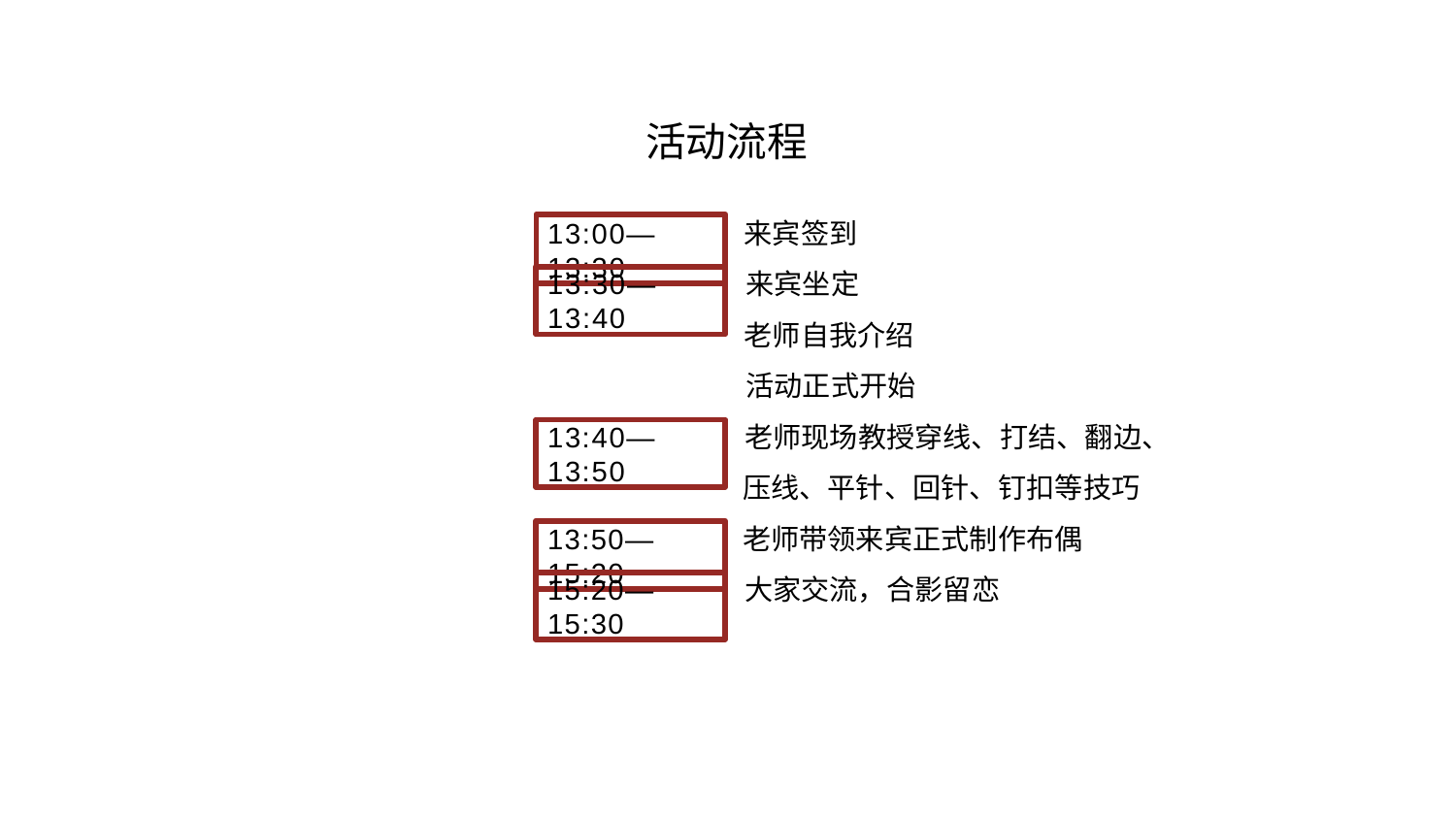

# 活动流程
来宾签到 来宾坐定
老师自我介绍 活动正式开始
老师现场教授穿线、打结、翻边、 压线、平针、回针、钉扣等技巧 老师带领来宾正式制作布偶
大家交流，合影留恋
13:00—13:30
13:30—13:40
13:40—13:50
13:50—15:20
15:20—15:30